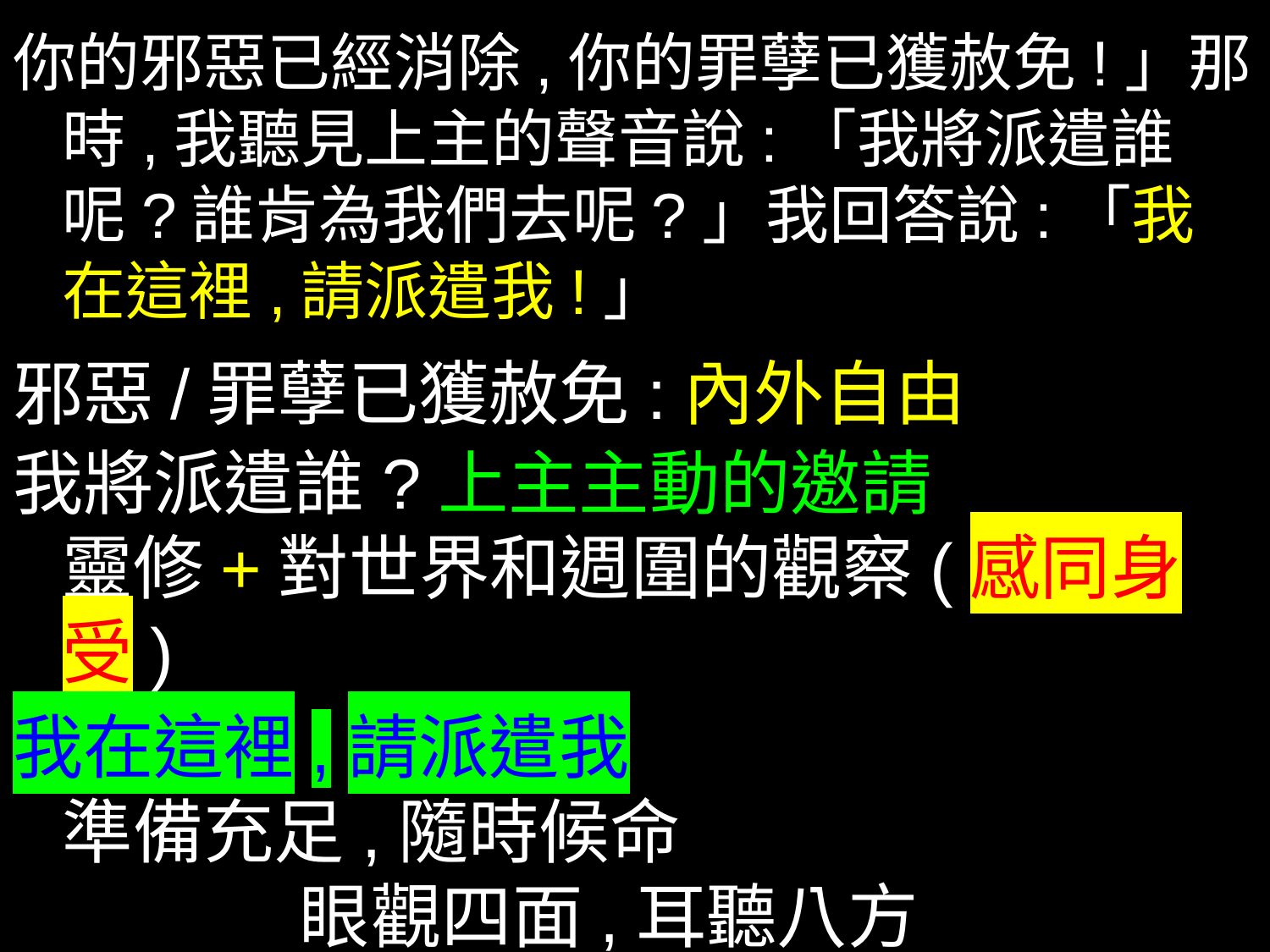

你的邪惡已經消除,你的罪孽已獲赦免!」那時,我聽見上主的聲音說:「我將派遣誰呢?誰肯為我們去呢?」我回答說:「我在這裡,請派遣我!」
邪惡/罪孽已獲赦免:內外自由
我將派遣誰?上主主動的邀請
靈修+對世界和週圍的觀察(感同身受)
我在這裡,請派遣我
準備充足,隨時候命
               眼觀四面,耳聽八方